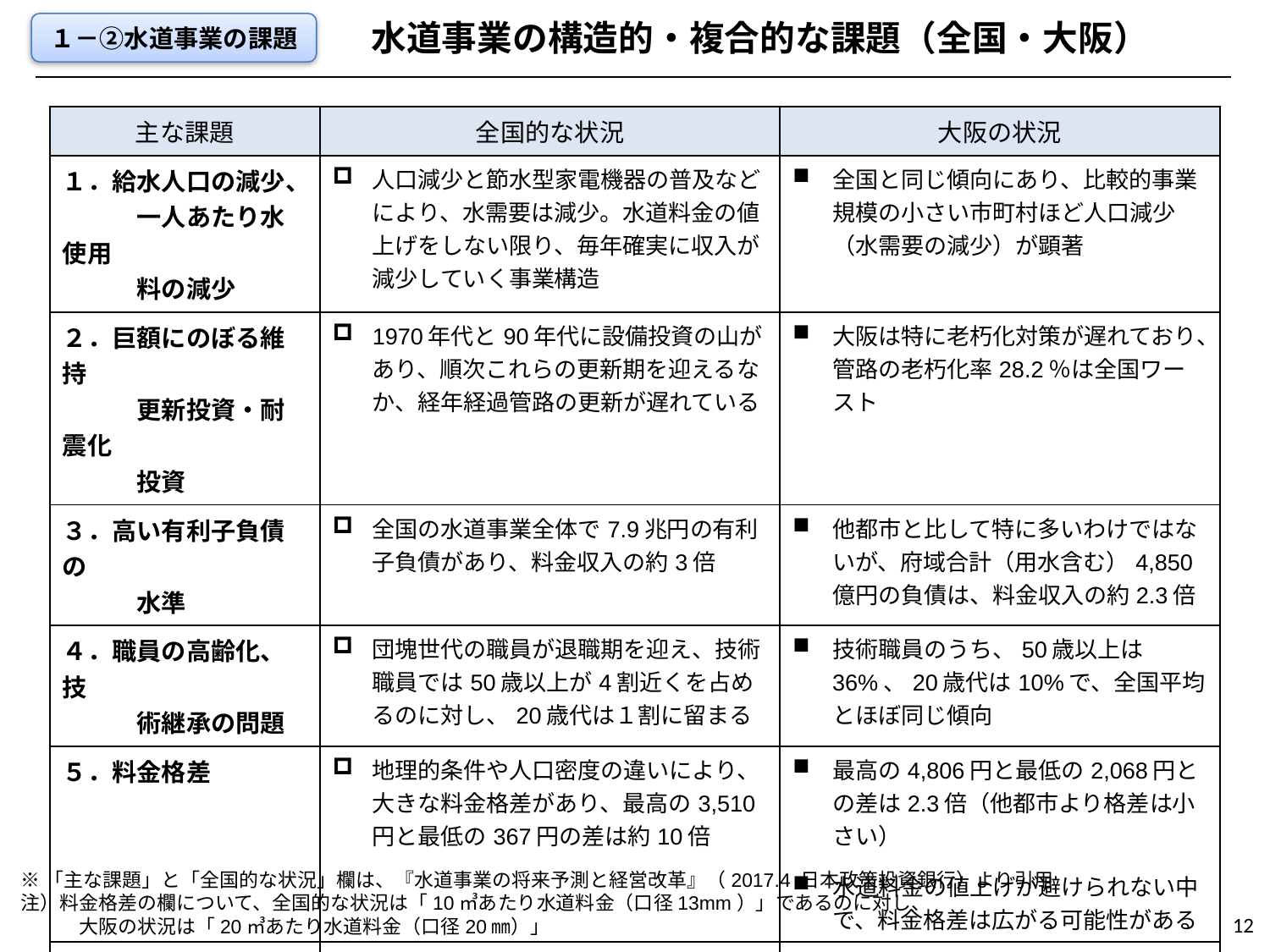

水道事業の構造的・複合的な課題（全国・大阪）
１－②水道事業の課題
| 主な課題 | 全国的な状況 | 大阪の状況 |
| --- | --- | --- |
| １．給水人口の減少、 　　　一人あたり水使用 　　　料の減少 | 人口減少と節水型家電機器の普及などにより、水需要は減少。水道料金の値上げをしない限り、毎年確実に収入が減少していく事業構造 | 全国と同じ傾向にあり、比較的事業規模の小さい市町村ほど人口減少（水需要の減少）が顕著 |
| ２．巨額にのぼる維持 　　　更新投資・耐震化 　　　投資 | 1970年代と90年代に設備投資の山があり、順次これらの更新期を迎えるなか、経年経過管路の更新が遅れている | 大阪は特に老朽化対策が遅れており、管路の老朽化率28.2％は全国ワースト |
| ３．高い有利子負債の 　　　水準 | 全国の水道事業全体で7.9兆円の有利子負債があり、料金収入の約3倍 | 他都市と比して特に多いわけではないが、府域合計（用水含む）4,850億円の負債は、料金収入の約2.3倍 |
| ４．職員の高齢化、技 　　　術継承の問題 | 団塊世代の職員が退職期を迎え、技術職員では50歳以上が4割近くを占めるのに対し、20歳代は１割に留まる | 技術職員のうち、50歳以上は36%、20歳代は10%で、全国平均とほぼ同じ傾向 |
| ５．料金格差 | 地理的条件や人口密度の違いにより、大きな料金格差があり、最高の3,510円と最低の367円の差は約10倍 | 最高の4,806円と最低の2,068円との差は2.3倍（他都市より格差は小さい） 水道料金の値上げが避けられない中で、料金格差は広がる可能性がある |
| ６．数が多い日本の水 　　　道事業者 | 全国で電気事業者が10法人、ガス事業者が206法人であるのに対し、水道事業者は1348事業者で、突出して多い | 用水の広域化は、既に企業団により行われ、給水事業の垂直統合は３市町村で開始され、7団体と協議中 |
※「主な課題」と「全国的な状況」欄は、『水道事業の将来予測と経営改革』（2017.4 日本政策投資銀行）より引用
注）料金格差の欄について、全国的な状況は「10㎥あたり水道料金（口径13mm）」であるのに対し、
　　　大阪の状況は「20㎥あたり水道料金（口径20㎜）」
12